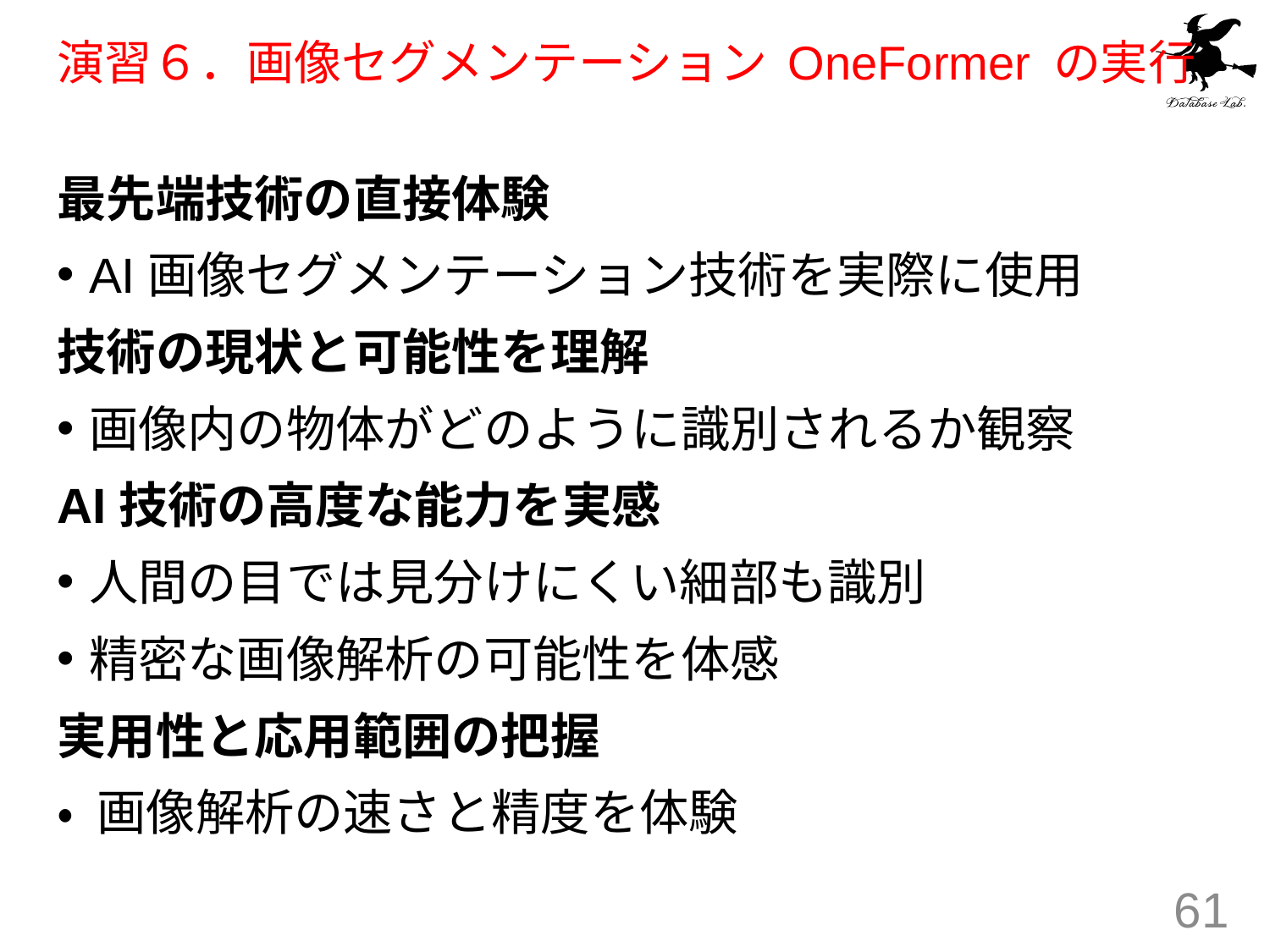

# 演習６．画像セグメンテーション OneFormer の実行
最先端技術の直接体験
AI画像セグメンテーション技術を実際に使用
技術の現状と可能性を理解
画像内の物体がどのように識別されるか観察
AI技術の高度な能力を実感
人間の目では見分けにくい細部も識別
精密な画像解析の可能性を体感
実用性と応用範囲の把握
• 画像解析の速さと精度を体験
61